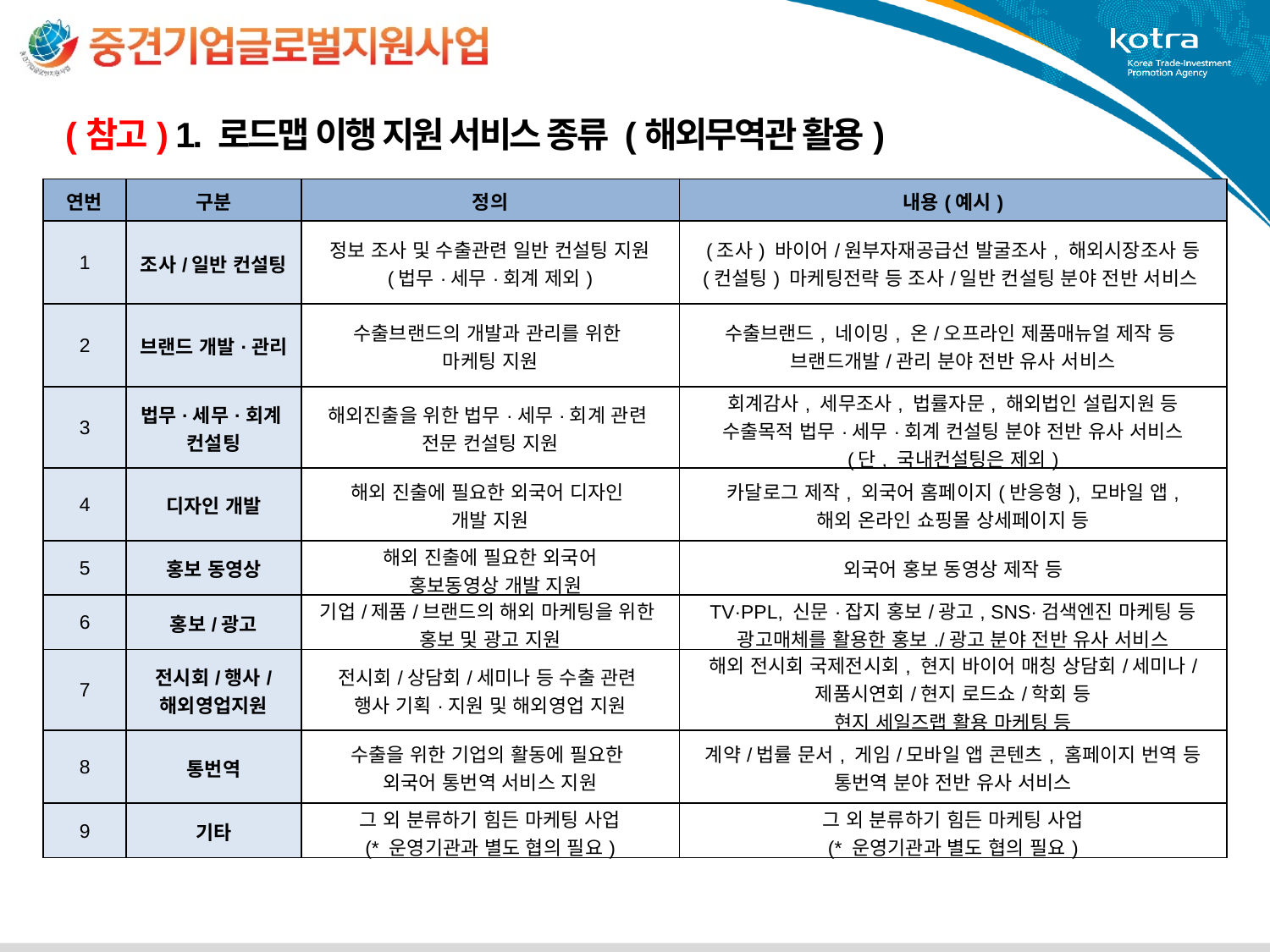

(참고) 1. 로드맵 이행 지원 서비스 종류 (해외무역관 활용)
| 연번 | 구분 | 정의 | 내용(예시) |
| --- | --- | --- | --- |
| 1 | 조사/일반 컨설팅 | 정보 조사 및 수출관련 일반 컨설팅 지원 (법무·세무·회계 제외) | (조사) 바이어/원부자재공급선 발굴조사, 해외시장조사 등 (컨설팅) 마케팅전략 등 조사/일반 컨설팅 분야 전반 서비스 |
| 2 | 브랜드 개발·관리 | 수출브랜드의 개발과 관리를 위한 마케팅 지원 | 수출브랜드, 네이밍, 온/오프라인 제품매뉴얼 제작 등 브랜드개발/관리 분야 전반 유사 서비스 |
| 3 | 법무·세무·회계 컨설팅 | 해외진출을 위한 법무·세무·회계 관련 전문 컨설팅 지원 | 회계감사, 세무조사, 법률자문, 해외법인 설립지원 등 수출목적 법무·세무·회계 컨설팅 분야 전반 유사 서비스 (단, 국내컨설팅은 제외) |
| 4 | 디자인 개발 | 해외 진출에 필요한 외국어 디자인 개발 지원 | 카달로그 제작, 외국어 홈페이지(반응형), 모바일 앱, 해외 온라인 쇼핑몰 상세페이지 등 |
| 5 | 홍보 동영상 | 해외 진출에 필요한 외국어 홍보동영상 개발 지원 | 외국어 홍보 동영상 제작 등 |
| 6 | 홍보/광고 | 기업/제품/브랜드의 해외 마케팅을 위한 홍보 및 광고 지원 | TV·PPL, 신문·잡지 홍보/광고, SNS·검색엔진 마케팅 등 광고매체를 활용한 홍보./광고 분야 전반 유사 서비스 |
| 7 | 전시회/행사/ 해외영업지원 | 전시회/상담회/세미나 등 수출 관련 행사 기획·지원 및 해외영업 지원 | 해외 전시회 국제전시회, 현지 바이어 매칭 상담회/세미나/ 제품시연회/현지 로드쇼/학회 등 현지 세일즈랩 활용 마케팅 등 |
| 8 | 통번역 | 수출을 위한 기업의 활동에 필요한 외국어 통번역 서비스 지원 | 계약/법률 문서, 게임/모바일 앱 콘텐츠, 홈페이지 번역 등 통번역 분야 전반 유사 서비스 |
| 9 | 기타 | 그 외 분류하기 힘든 마케팅 사업 (\* 운영기관과 별도 협의 필요) | 그 외 분류하기 힘든 마케팅 사업 (\* 운영기관과 별도 협의 필요) |
구  분